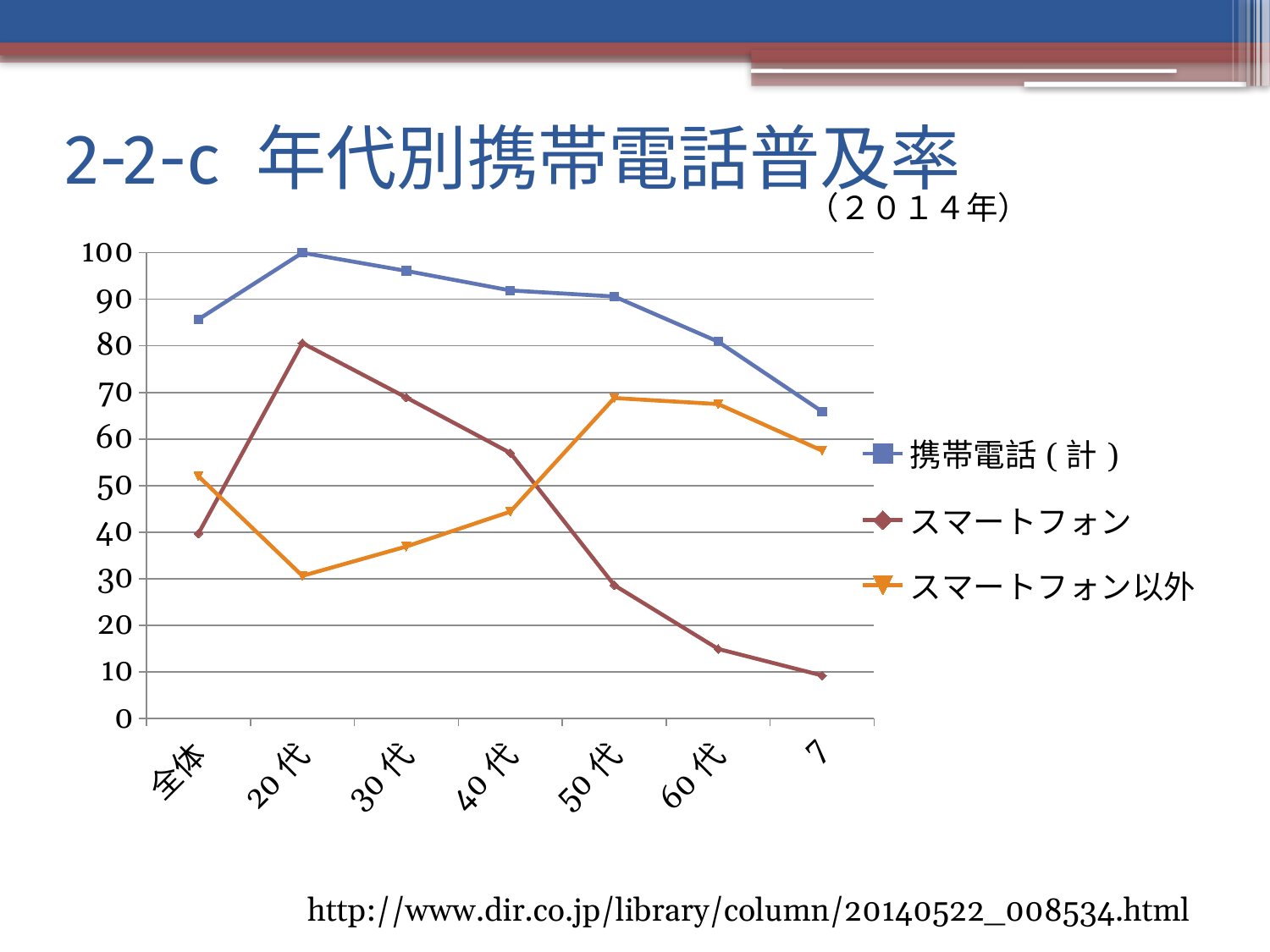

# 2-2-c 年代別携帯電話普及率
（２０１４年）

### Chart

| Category | 携帯電話(計) | スマートフォン | スマートフォン以外 |
|---|---|---|---|
| 全体 | 85.7 | 39.7 | 52.0 |
| 20代 | 100.0 | 80.6 | 30.6 |
| 30代 | 96.1 | 68.9 | 36.9 |
| 40代 | 91.9 | 57.0 | 44.4 |
| 50代 | 90.6 | 28.6 | 68.8 |
| 60代 | 80.9 | 14.9 | 67.5 |
| 70歳以上 | 65.9 | 9.2 | 57.5 |
http://www.dir.co.jp/library/column/20140522_008534.html